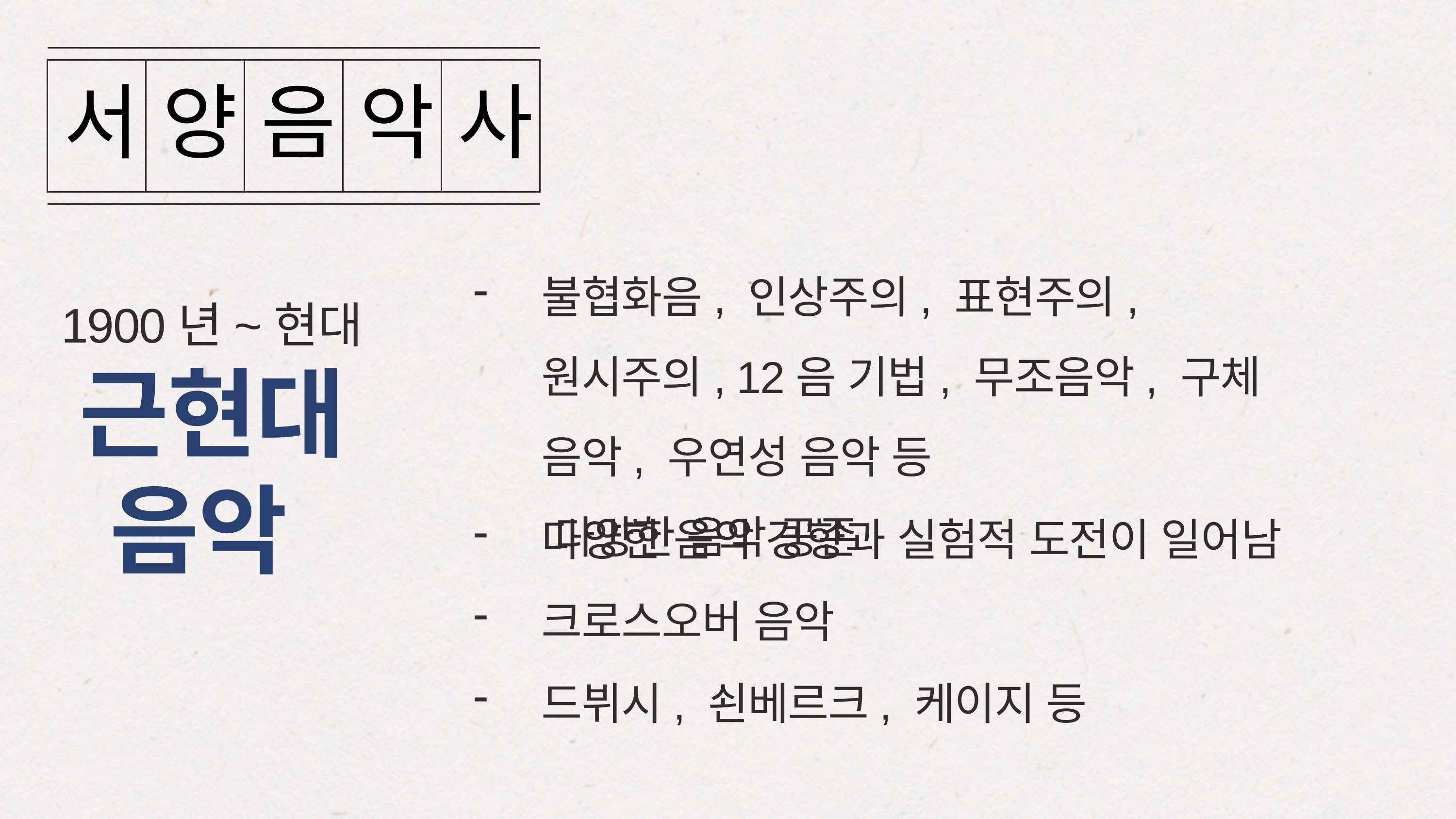

| 서 | 양 | 음 | 악 | 사 |
| --- | --- | --- | --- | --- |

불협화음, 인상주의, 표현주의, 원시주의, 12음 기법, 무조음악, 구체 음악, 우연성 음악 등
      다양한 음악 공존
1900년~현대
근현대 음악
다양한 음악 경향과 실험적 도전이 일어남
크로스오버 음악
드뷔시, 쇤베르크, 케이지 등